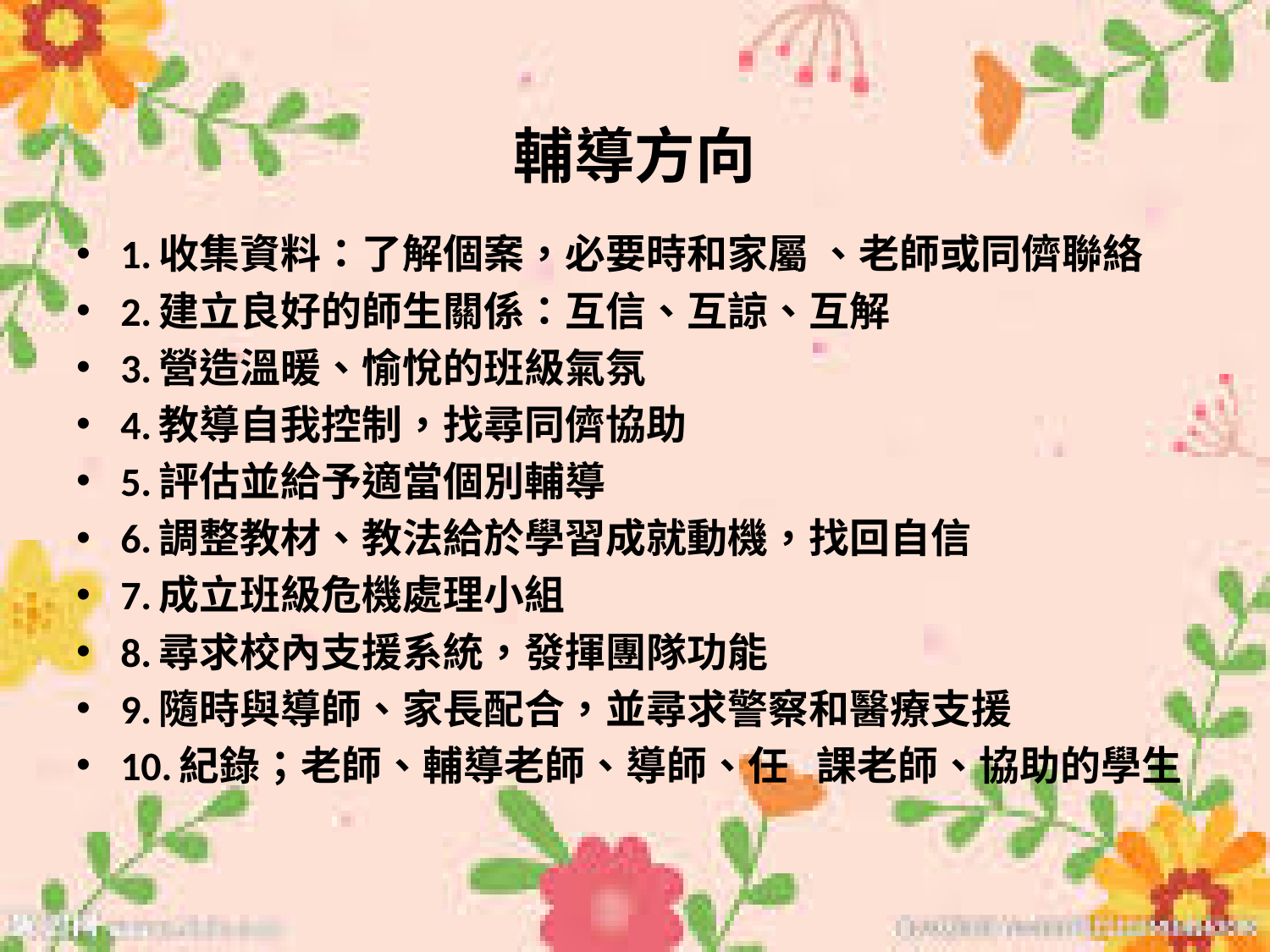

# 輔導方向
1.收集資料：了解個案，必要時和家屬 、老師或同儕聯絡
2.建立良好的師生關係：互信、互諒、互解
3.營造溫暖、愉悅的班級氣氛
4.教導自我控制，找尋同儕協助
5.評估並給予適當個別輔導
6.調整教材、教法給於學習成就動機，找回自信
7.成立班級危機處理小組
8.尋求校內支援系統，發揮團隊功能
9.隨時與導師、家長配合，並尋求警察和醫療支援
10.紀錄；老師、輔導老師、導師、任   課老師、協助的學生